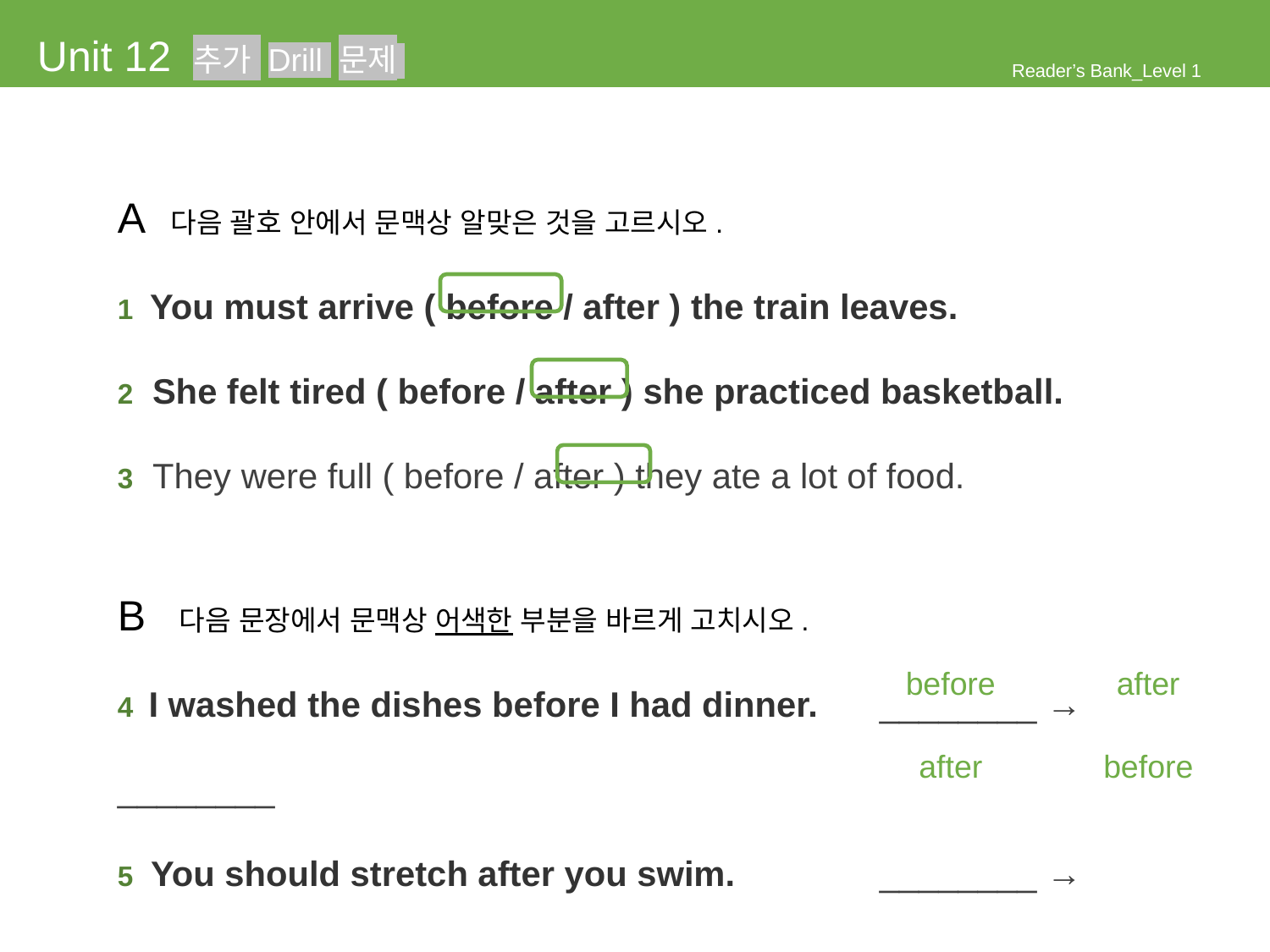

# Unit 12 추가 Drill 문제
Reader’s Bank_Level 1

A  다음 괄호 안에서 문맥상 알맞은 것을 고르시오.
1  You must arrive ( before / after ) the train leaves.
2  She felt tired ( before / after ) she practiced basketball.
3  They were full ( before / after ) they ate a lot of food.

B  다음 문장에서 문맥상 어색한 부분을 바르게 고치시오.
4  I washed the dishes before I had dinner.	________ → ________
5  You should stretch after you swim.		________ → ________

before
after
after
before